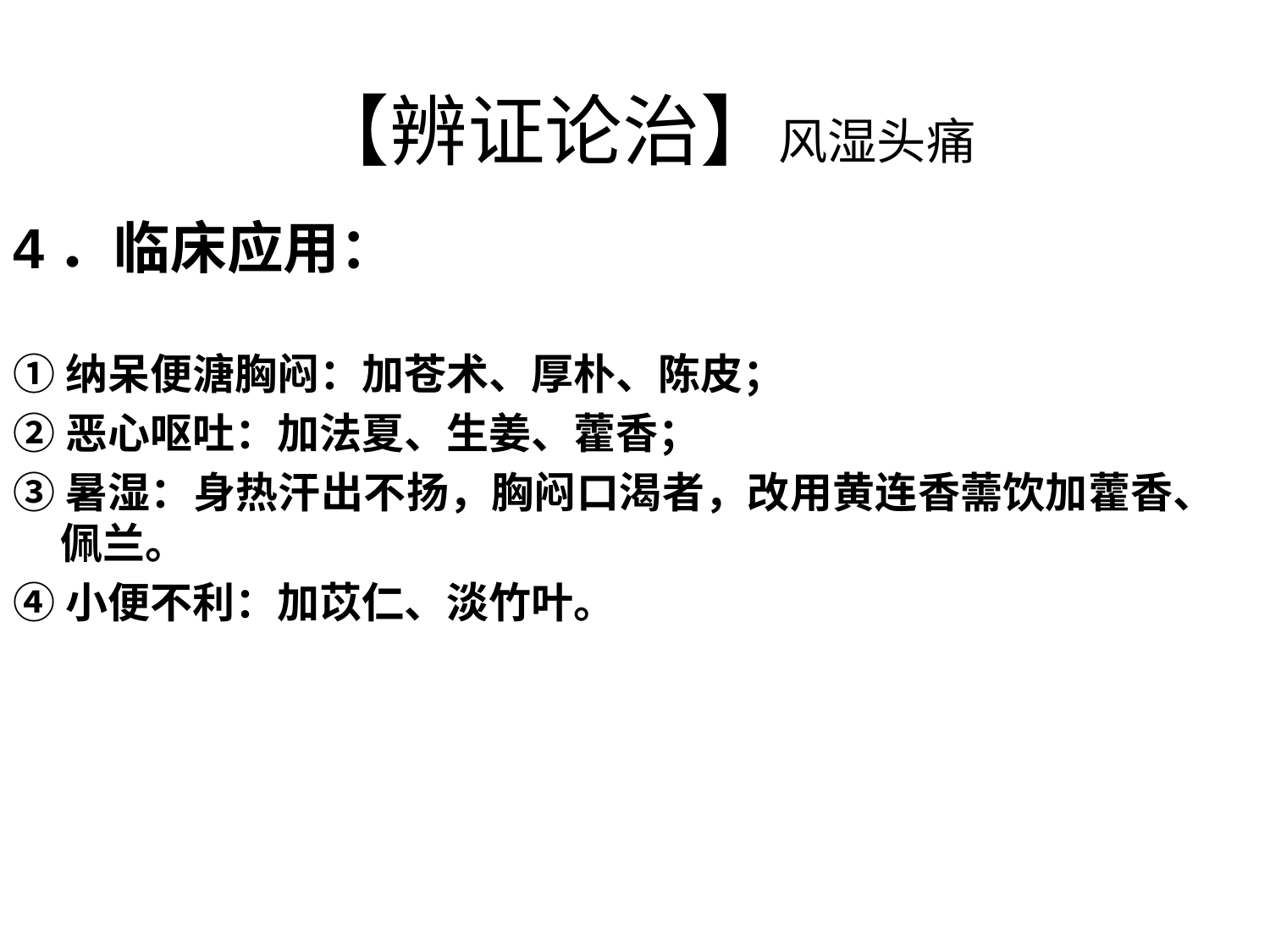

# 【辨证论治】风湿头痛
4．临床应用：

①纳呆便溏胸闷：加苍术、厚朴、陈皮；
②恶心呕吐：加法夏、生姜、藿香；
③暑湿：身热汗出不扬，胸闷口渴者，改用黄连香薷饮加藿香、佩兰。
④小便不利：加苡仁、淡竹叶。